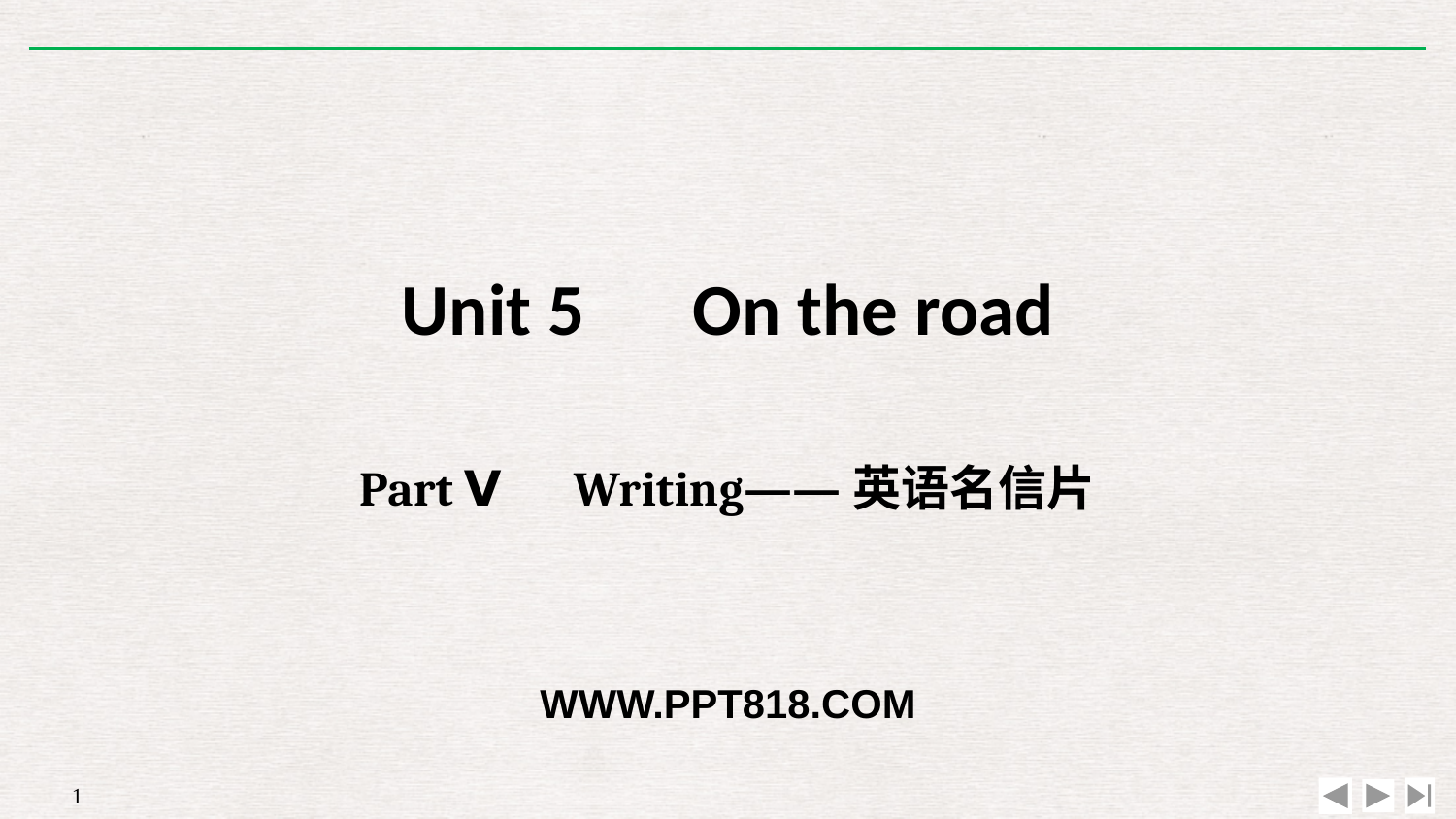

Unit 5　On the road
Part Ⅴ　Writing——英语名信片
WWW.PPT818.COM